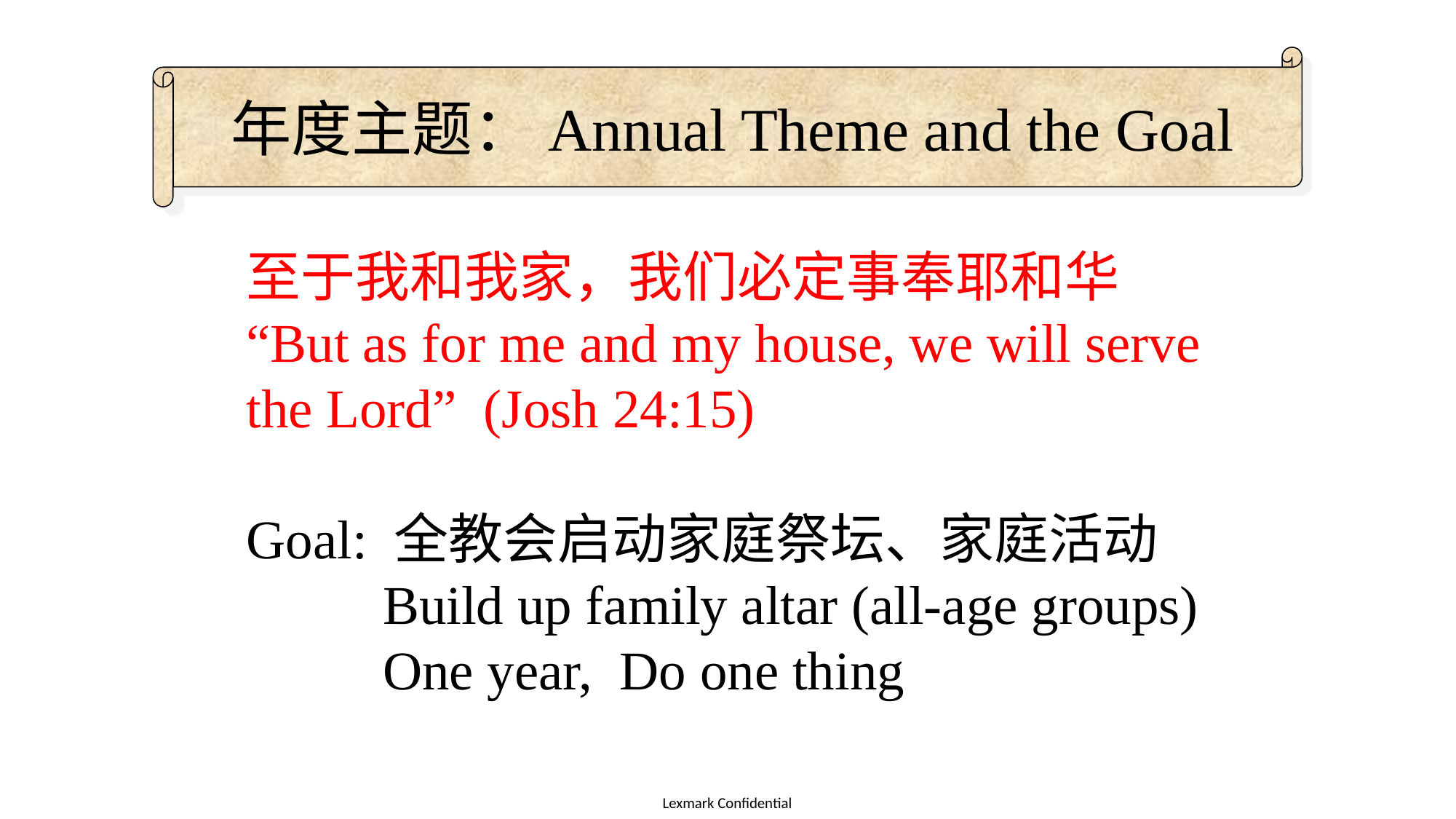

年度主题：Annual Theme and the Goal
至于我和我家，我们必定事奉耶和华
“But as for me and my house, we will serve the Lord”  (Josh 24:15)

Goal: 全教会启动家庭祭坛、家庭活动
          Build up family altar (all-age groups)
          One year,  Do one thing